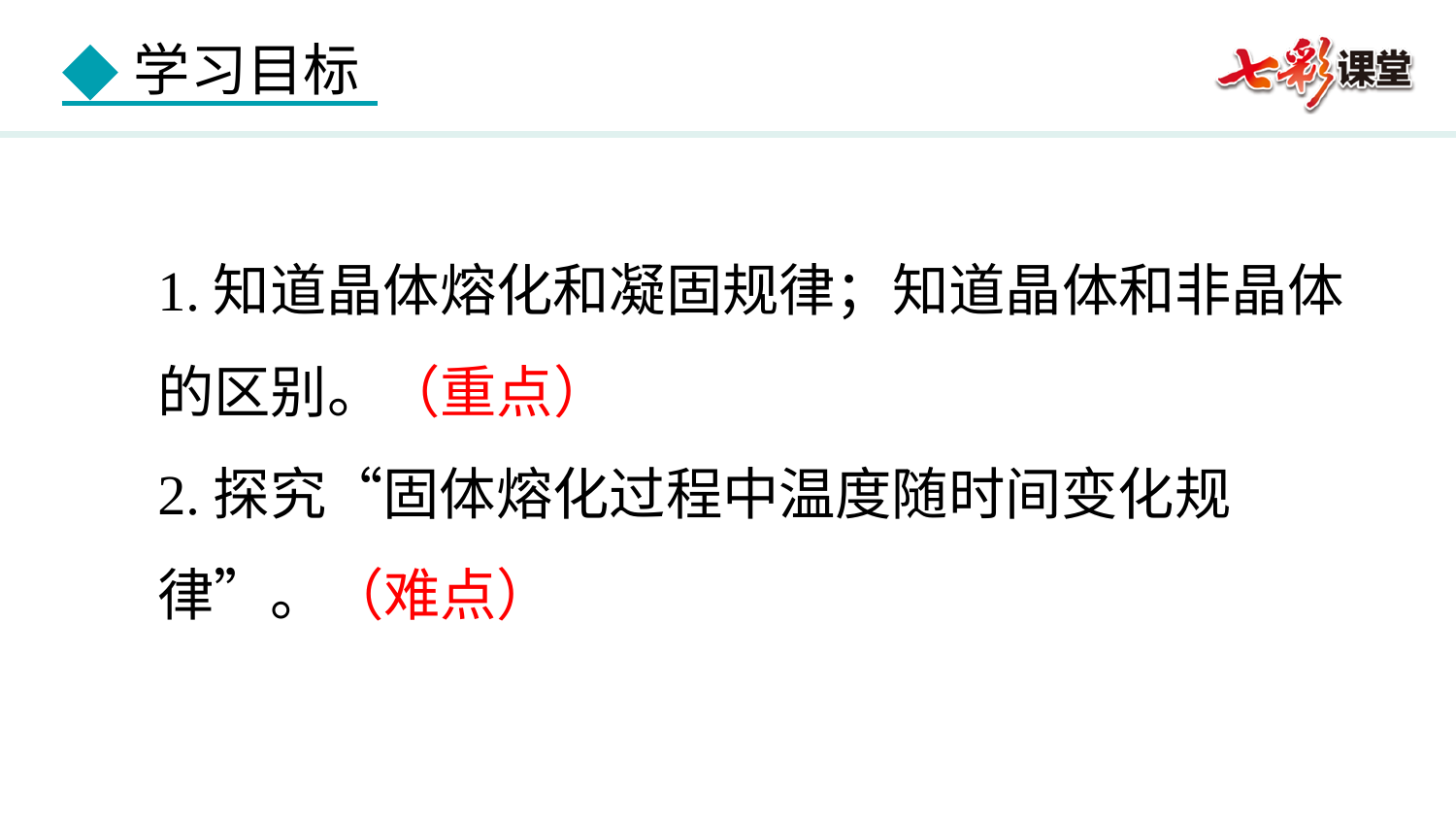

1.知道晶体熔化和凝固规律；知道晶体和非晶体的区别。（重点）
2.探究“固体熔化过程中温度随时间变化规律”。（难点）